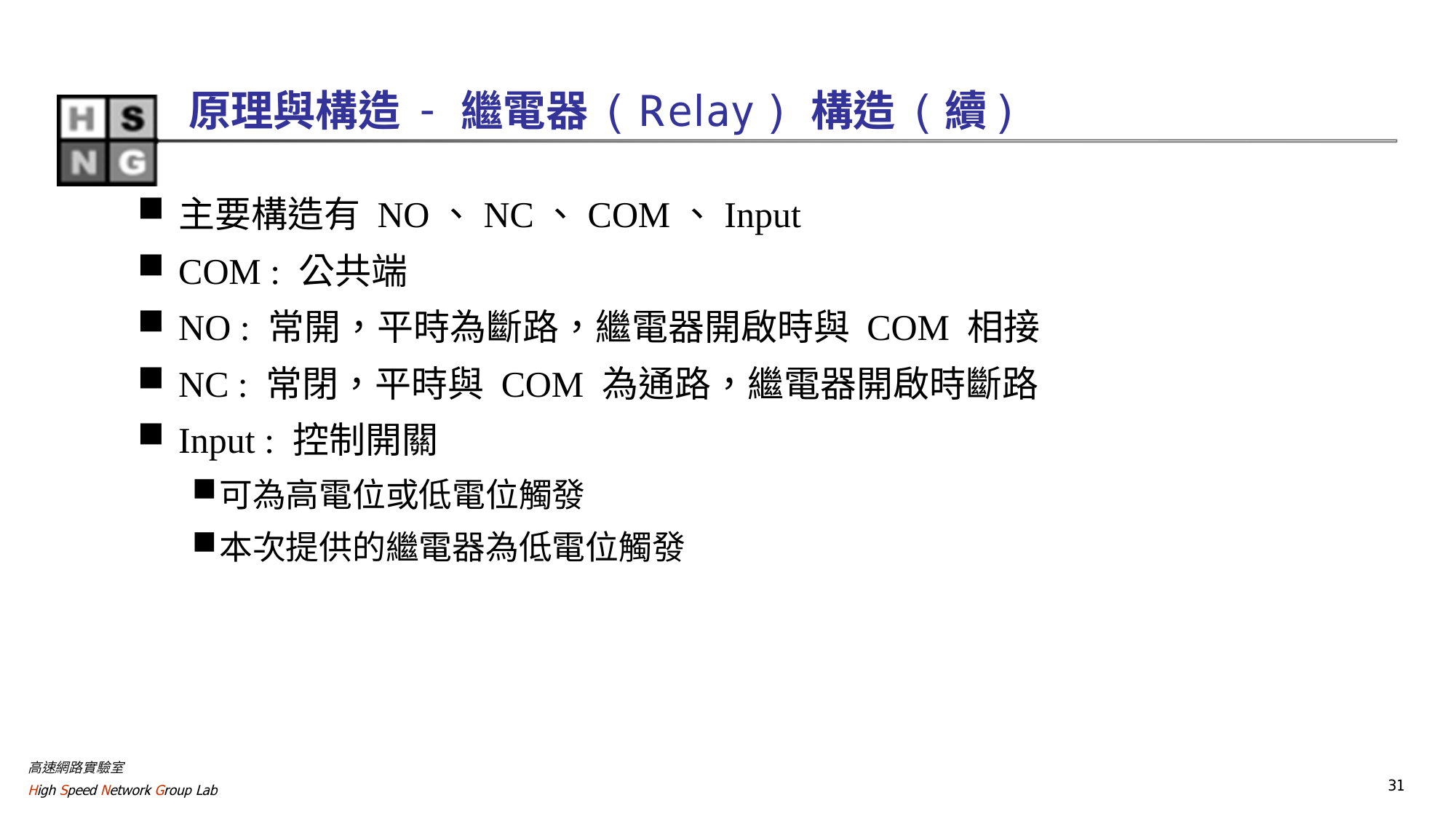

# 原理與構造 - 繼電器 ( Relay ) 構造 (續)
主要構造有 NO、NC、COM、Input
COM : 公共端
NO : 常開，平時為斷路，繼電器開啟時與 COM 相接
NC : 常閉，平時與 COM 為通路，繼電器開啟時斷路
Input : 控制開關
可為高電位或低電位觸發
本次提供的繼電器為低電位觸發